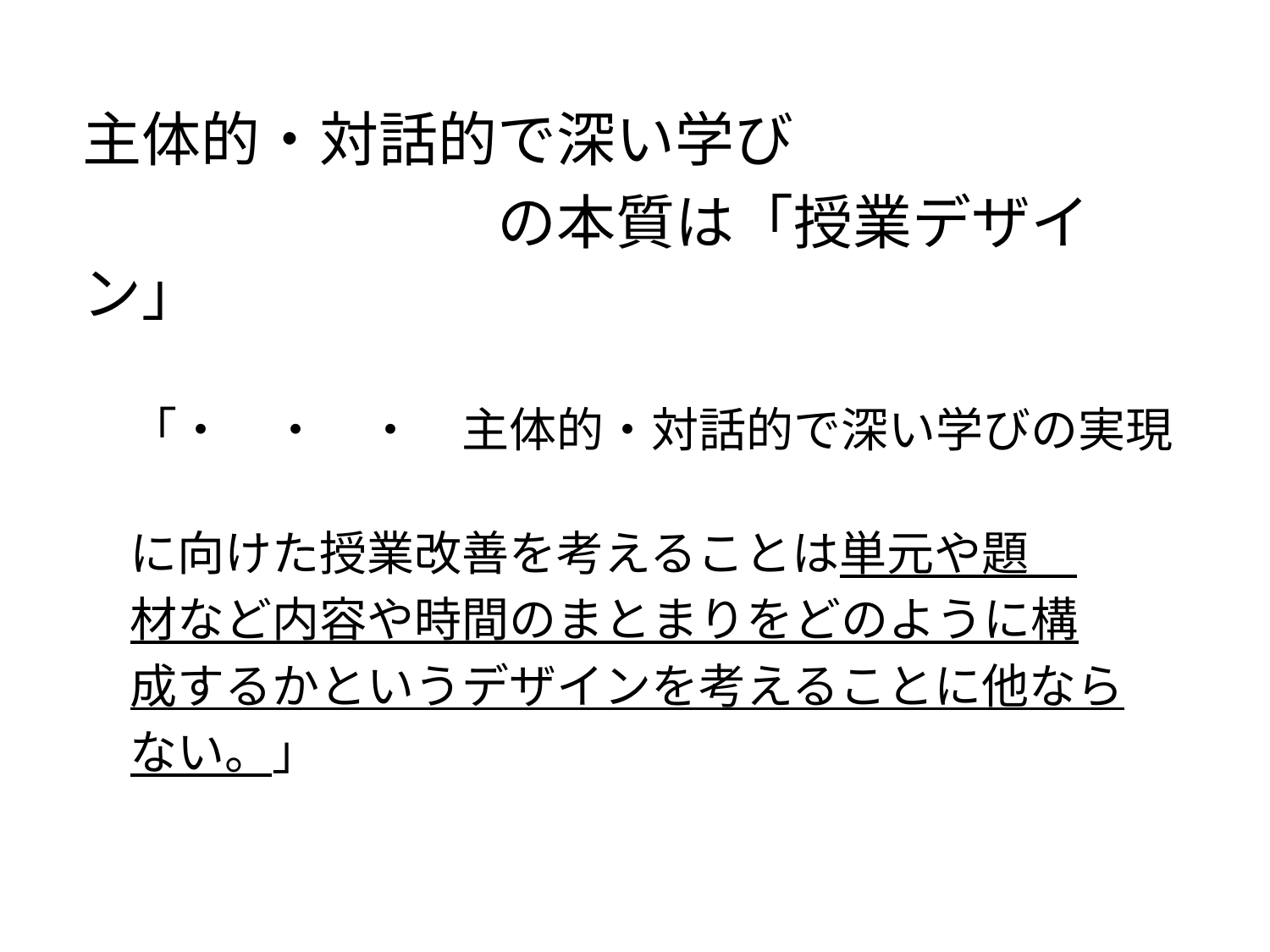

主体的・対話的で深い学び
　　　　　　　の本質は「授業デザイン」
　「・　・　・　主体的・対話的で深い学びの実現
　に向けた授業改善を考えることは単元や題
　材など内容や時間のまとまりをどのように構
　成するかというデザインを考えることに他なら
　ない。」